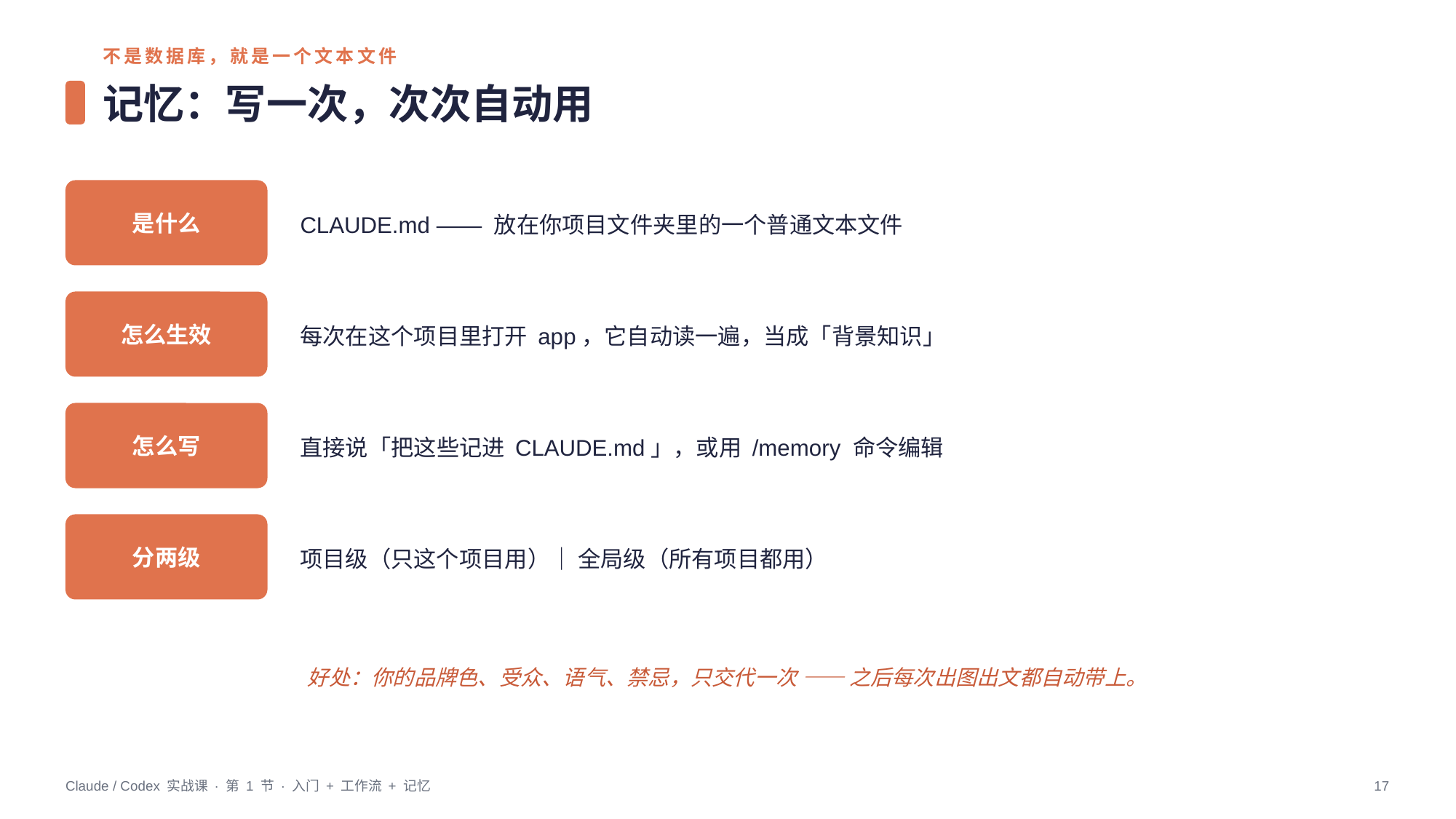

不是数据库，就是一个文本文件
记忆：写一次，次次自动用

是什么
CLAUDE.md —— 放在你项目文件夹里的一个普通文本文件

怎么生效
每次在这个项目里打开 app，它自动读一遍，当成「背景知识」

怎么写
直接说「把这些记进 CLAUDE.md」，或用 /memory 命令编辑

分两级
项目级（只这个项目用）｜ 全局级（所有项目都用）
好处：你的品牌色、受众、语气、禁忌，只交代一次 —— 之后每次出图出文都自动带上。
Claude / Codex 实战课 · 第 1 节 · 入门 + 工作流 + 记忆
17